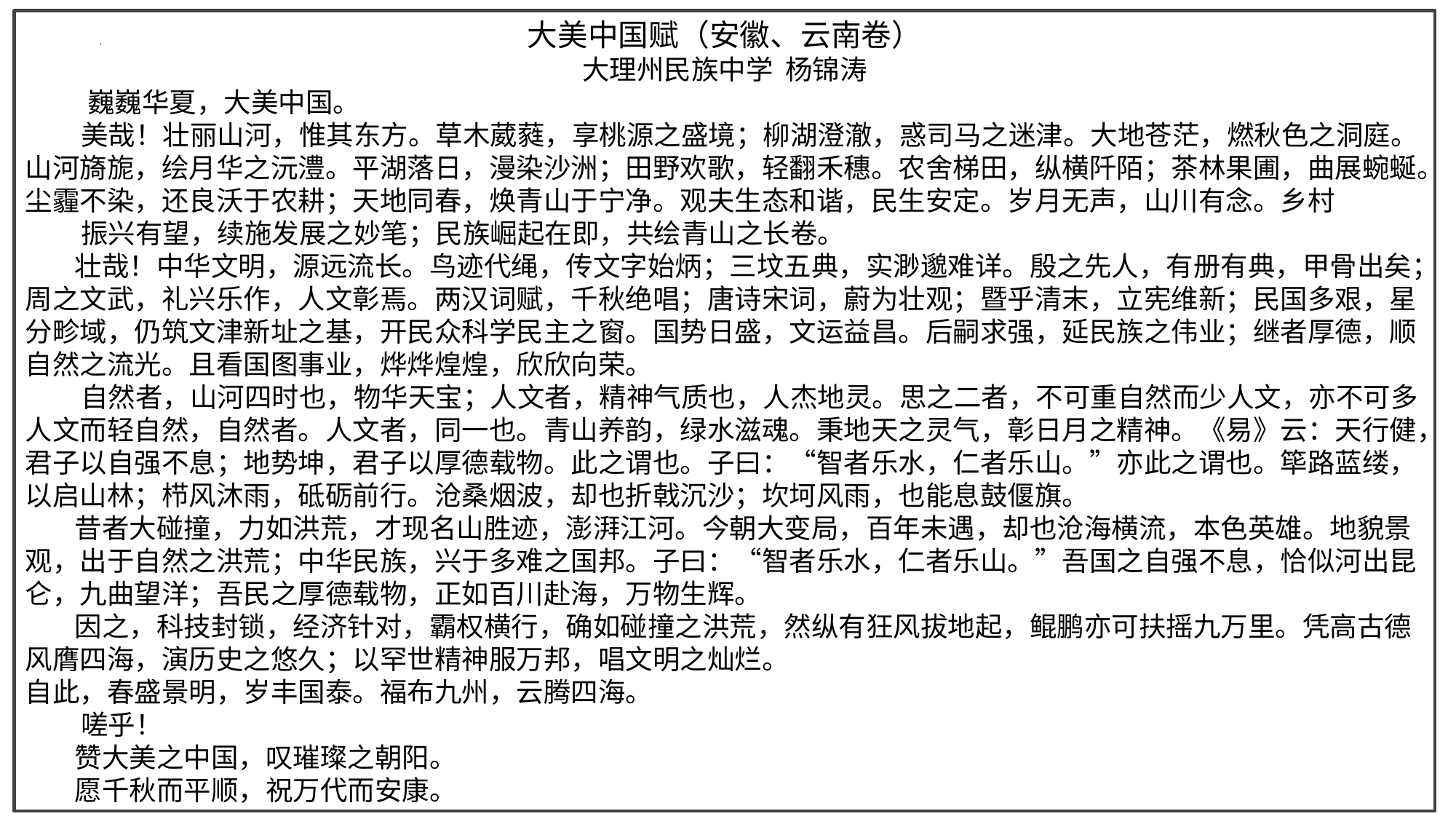

大美中国赋（安徽、云南卷）
大理州民族中学  杨锦涛
         巍巍华夏，大美中国。
        美哉！壮丽山河，惟其东方。草木葳蕤，享桃源之盛境；柳湖澄澈，惑司马之迷津。大地苍茫，燃秋色之洞庭。山河旖旎，绘月华之沅澧。平湖落日，漫染沙洲；田野欢歌，轻翻禾穗。农舍梯田，纵横阡陌；茶林果圃，曲展蜿蜒。尘霾不染，还良沃于农耕；天地同春，焕青山于宁净。观夫生态和谐，民生安定。岁月无声，山川有念。乡村
        振兴有望，续施发展之妙笔；民族崛起在即，共绘青山之长卷。
       壮哉！中华文明，源远流长。鸟迹代绳，传文字始炳；三坟五典，实渺邈难详。殷之先人，有册有典，甲骨出矣；周之文武，礼兴乐作，人文彰焉。两汉词赋，千秋绝唱；唐诗宋词，蔚为壮观；暨乎清末，立宪维新；民国多艰，星分畛域，仍筑文津新址之基，开民众科学民主之窗。国势日盛，文运益昌。后嗣求强，延民族之伟业；继者厚德，顺自然之流光。且看国图事业，烨烨煌煌，欣欣向荣。
        自然者，山河四时也，物华天宝；人文者，精神气质也，人杰地灵。思之二者，不可重自然而少人文，亦不可多人文而轻自然，自然者。人文者，同一也。青山养韵，绿水滋魂。秉地天之灵气，彰日月之精神。《易》云：天行健，君子以自强不息；地势坤，君子以厚德载物。此之谓也。子曰：“智者乐水，仁者乐山。”亦此之谓也。筚路蓝缕，以启山林；栉风沐雨，砥砺前行。沧桑烟波，却也折戟沉沙；坎坷风雨，也能息鼓偃旗。
       昔者大碰撞，力如洪荒，才现名山胜迹，澎湃江河。今朝大变局，百年未遇，却也沧海横流，本色英雄。地貌景观，出于自然之洪荒；中华民族，兴于多难之国邦。子曰：“智者乐水，仁者乐山。”吾国之自强不息，恰似河出昆仑，九曲望洋；吾民之厚德载物，正如百川赴海，万物生辉。
       因之，科技封锁，经济针对，霸权横行，确如碰撞之洪荒，然纵有狂风拔地起，鲲鹏亦可扶摇九万里。凭高古德风膺四海，演历史之悠久；以罕世精神服万邦，唱文明之灿烂。
自此，春盛景明，岁丰国泰。福布九州，云腾四海。
        嗟乎！
       赞大美之中国，叹璀璨之朝阳。
       愿千秋而平顺，祝万代而安康。